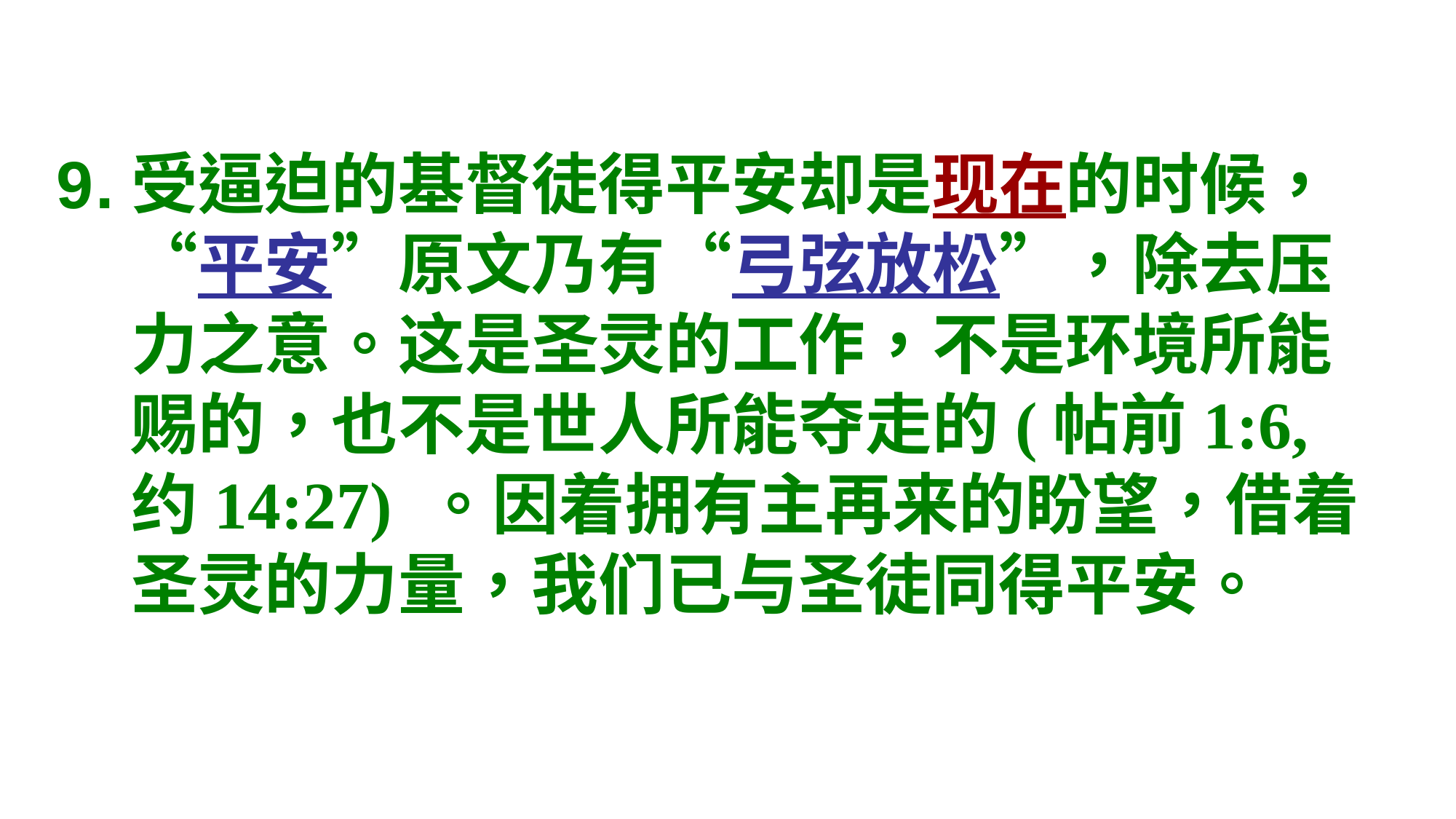

受逼迫的基督徒得平安却是现在的时候，“平安”原文乃有“弓弦放松”，除去压力之意。这是圣灵的工作，不是环境所能赐的，也不是世人所能夺走的(帖前1:6, 约14:27) 。因着拥有主再来的盼望，借着圣灵的力量，我们已与圣徒同得平安。